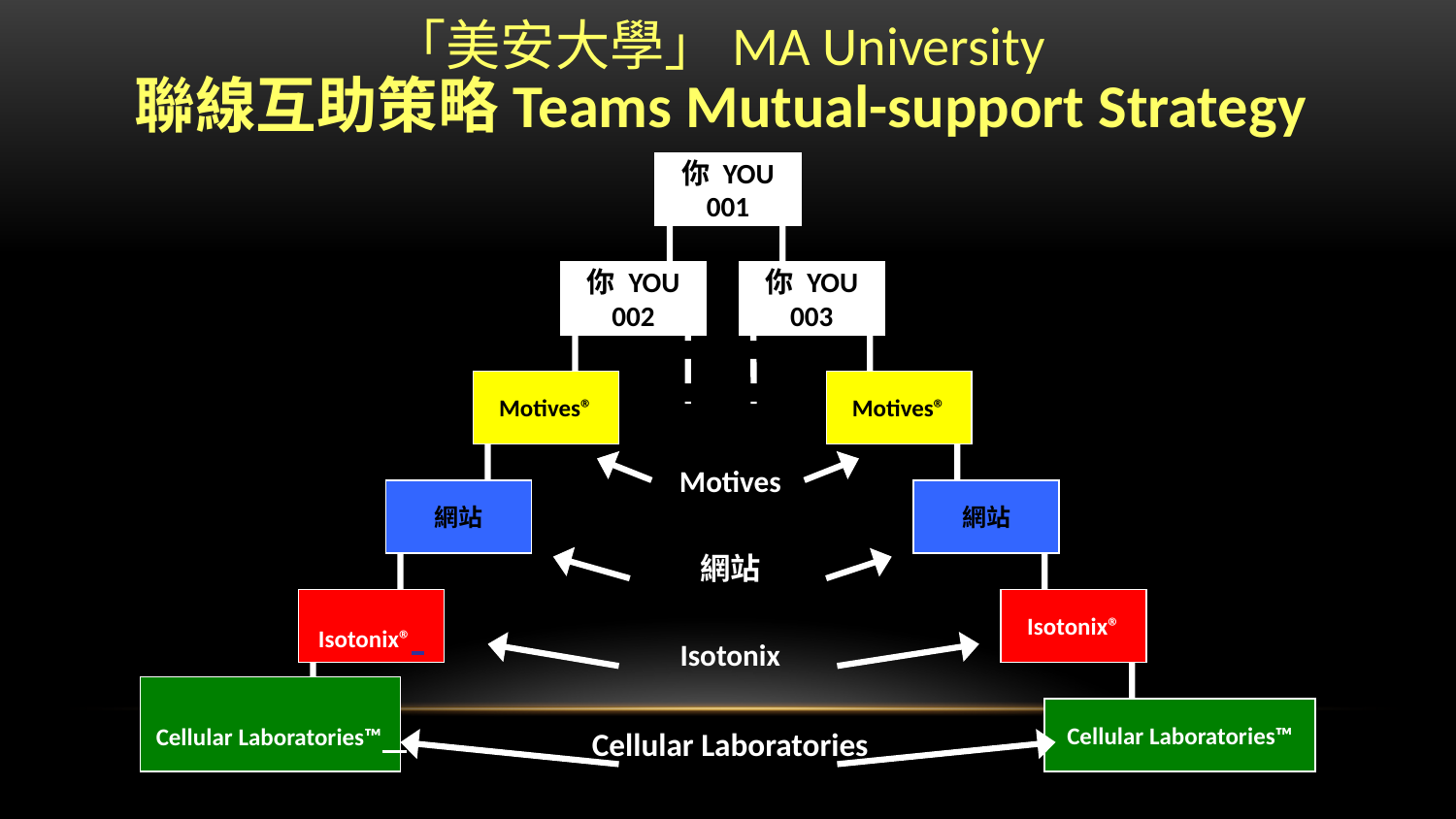

「美安大學」MA University
聯線互助策略Teams Mutual-support Strategy
你 YOU
001

你 YOU
002
你 YOU
003

Motives®
Motives®

Motives

網站

Isotonix

Cellular Laboratories

網站
網站

Isotonix®
Isotonix®

    Cellular Laboratories™
Cellular Laboratories™